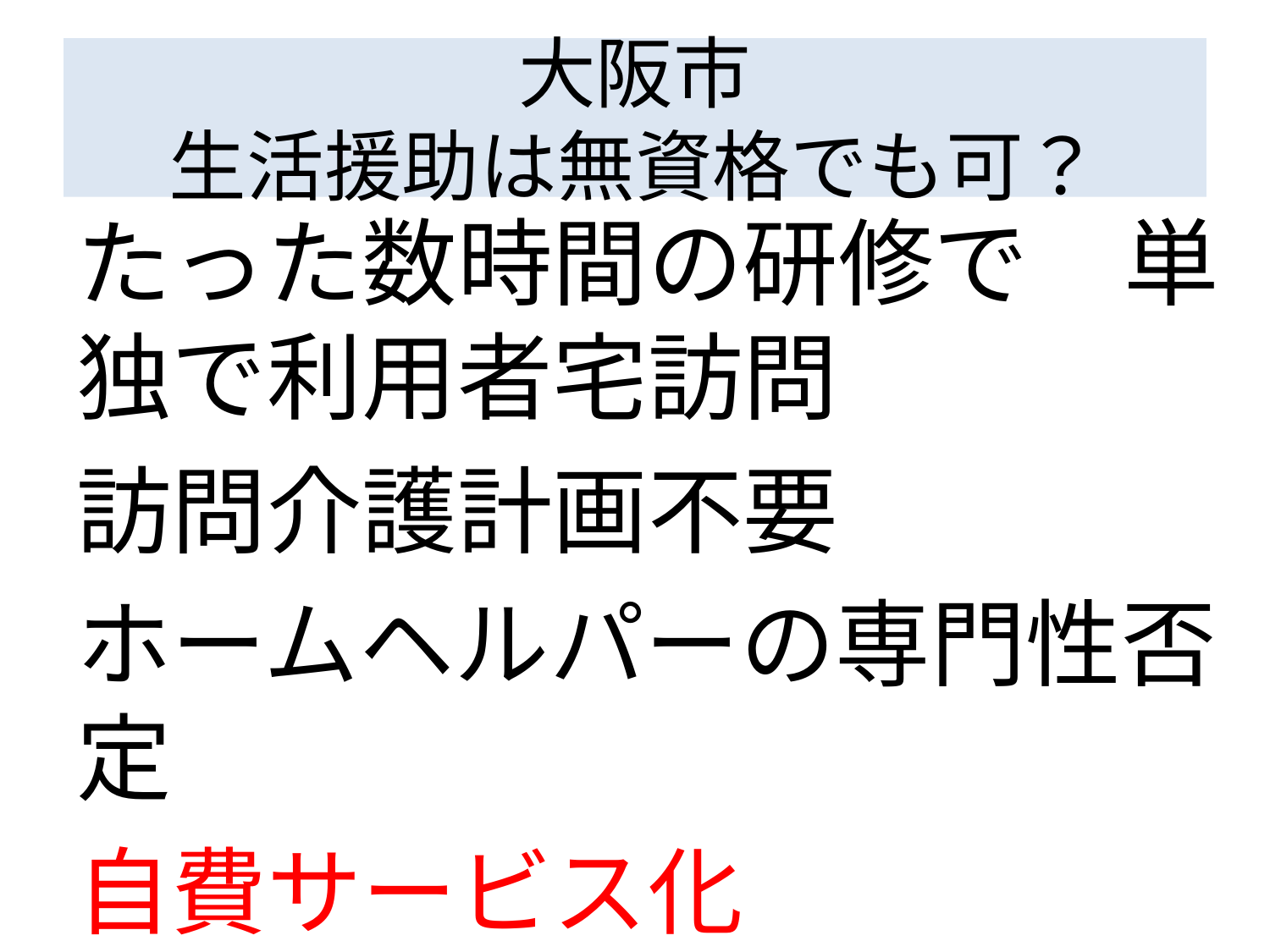

# 大阪市 生活援助は無資格でも可？
たった数時間の研修で　単独で利用者宅訪問
訪問介護計画不要
ホームヘルパーの専門性否定
自費サービス化